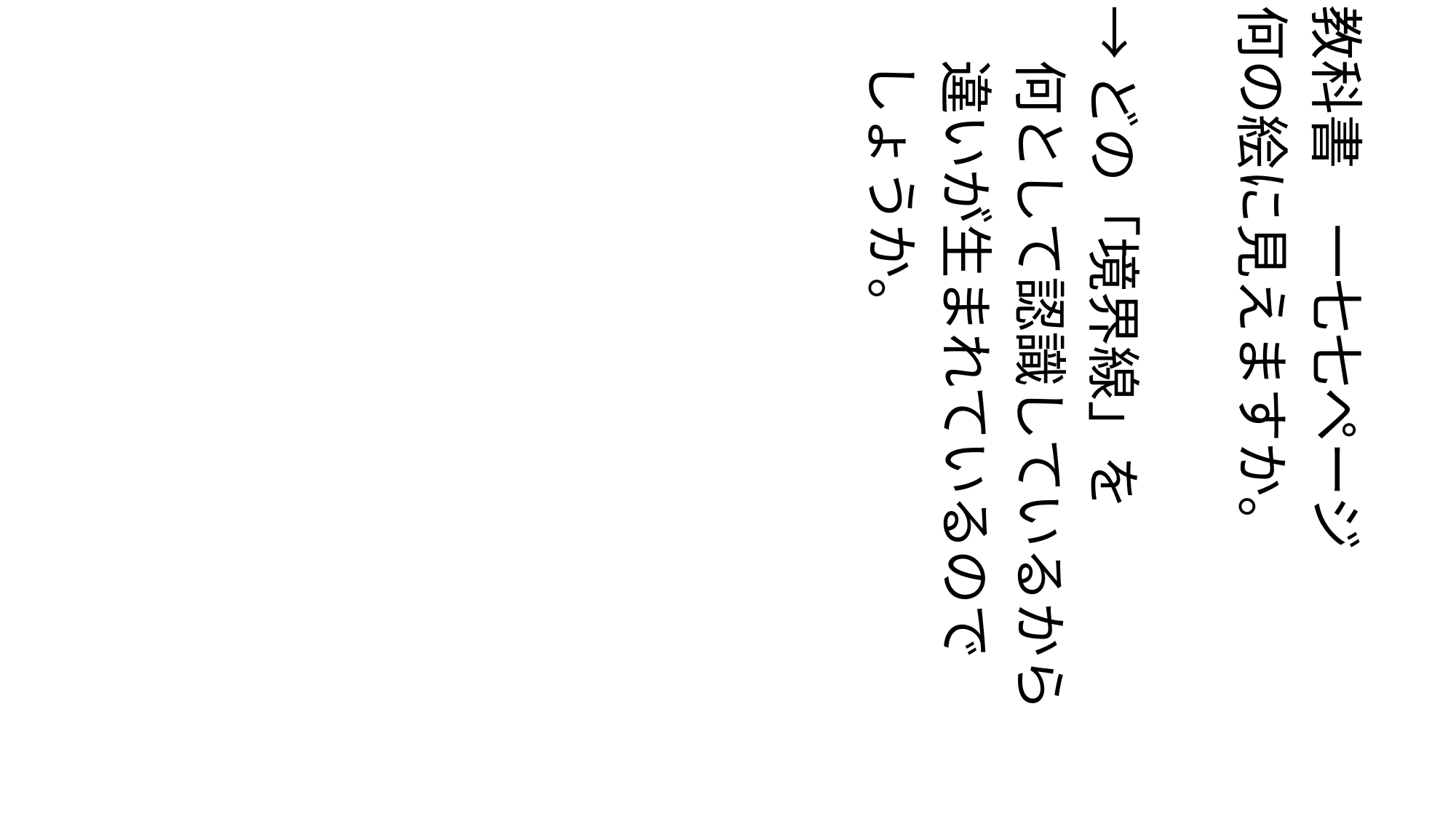

教科書　一七七ページ
何の絵に見えますか。

→どの「境界線」を
　何として認識しているから
　違いが生まれているので
　しょうか。